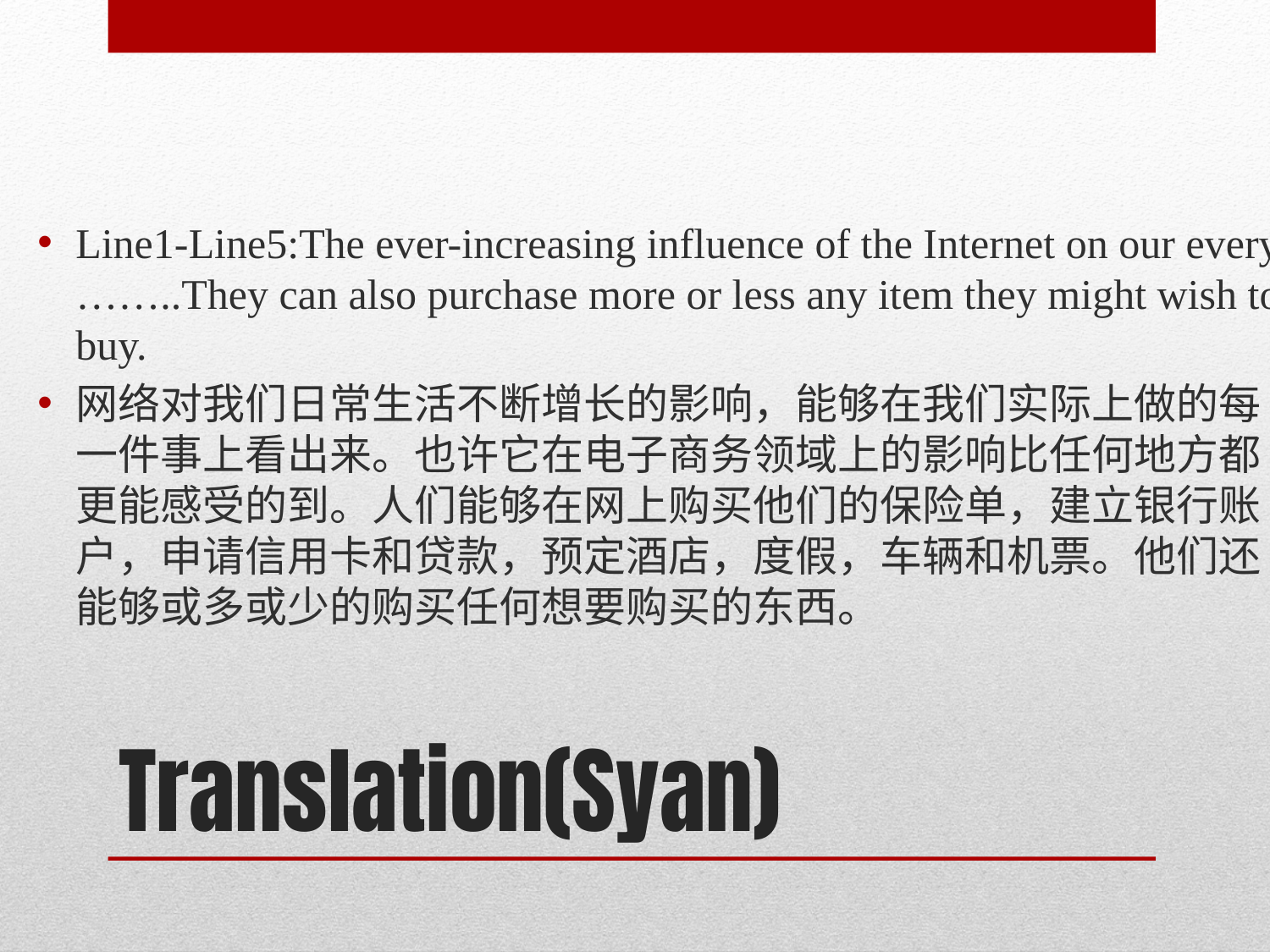

Line1-Line5:The ever-increasing influence of the Internet on our every ……..They can also purchase more or less any item they might wish to buy.
网络对我们日常生活不断增长的影响，能够在我们实际上做的每一件事上看出来。也许它在电子商务领域上的影响比任何地方都更能感受的到。人们能够在网上购买他们的保险单，建立银行账户，申请信用卡和贷款，预定酒店，度假，车辆和机票。他们还能够或多或少的购买任何想要购买的东西。

# Translation(Syan)